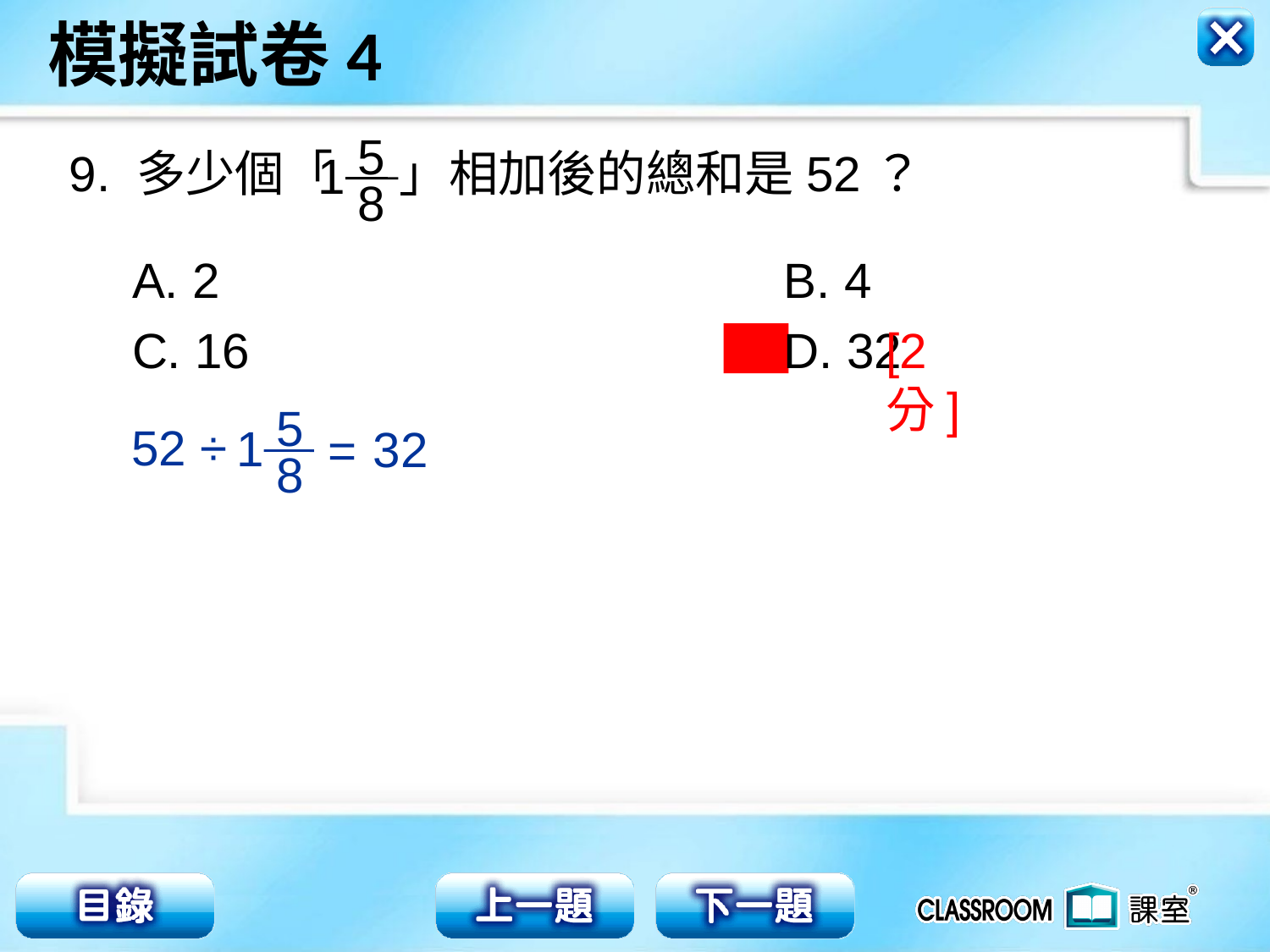

5
1
8

9. 多少個「      」相加後的總和是52？
A. 2                            	       B. 4
C. 16                        	       D. 32
[2分]

5
1
8

52 ÷
=
32